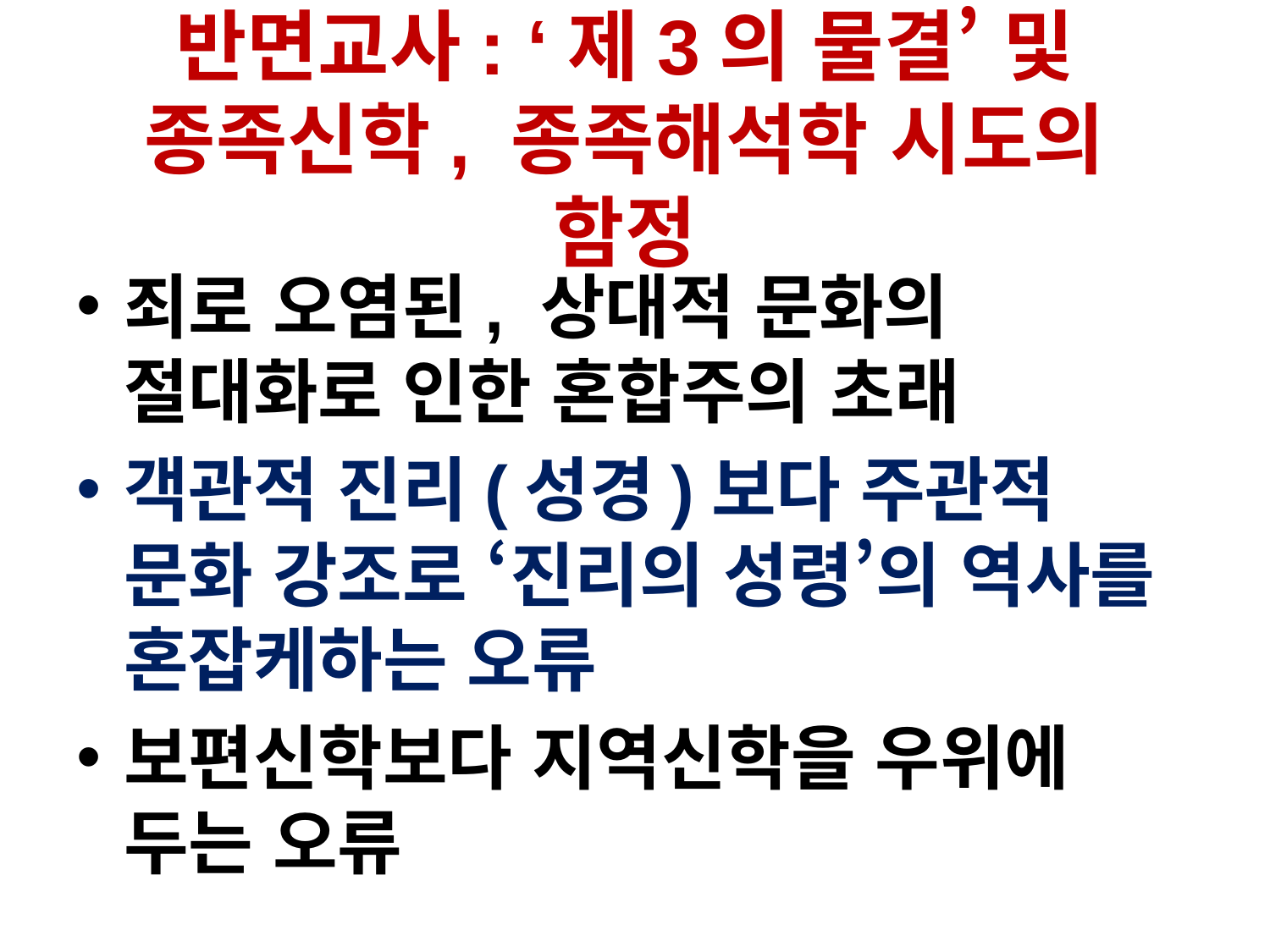

# 반면교사: ‘제3의 물결’ 및 종족신학, 종족해석학 시도의 함정
죄로 오염된, 상대적 문화의 절대화로 인한 혼합주의 초래
객관적 진리(성경)보다 주관적 문화 강조로 ‘진리의 성령’의 역사를 혼잡케하는 오류
보편신학보다 지역신학을 우위에 두는 오류